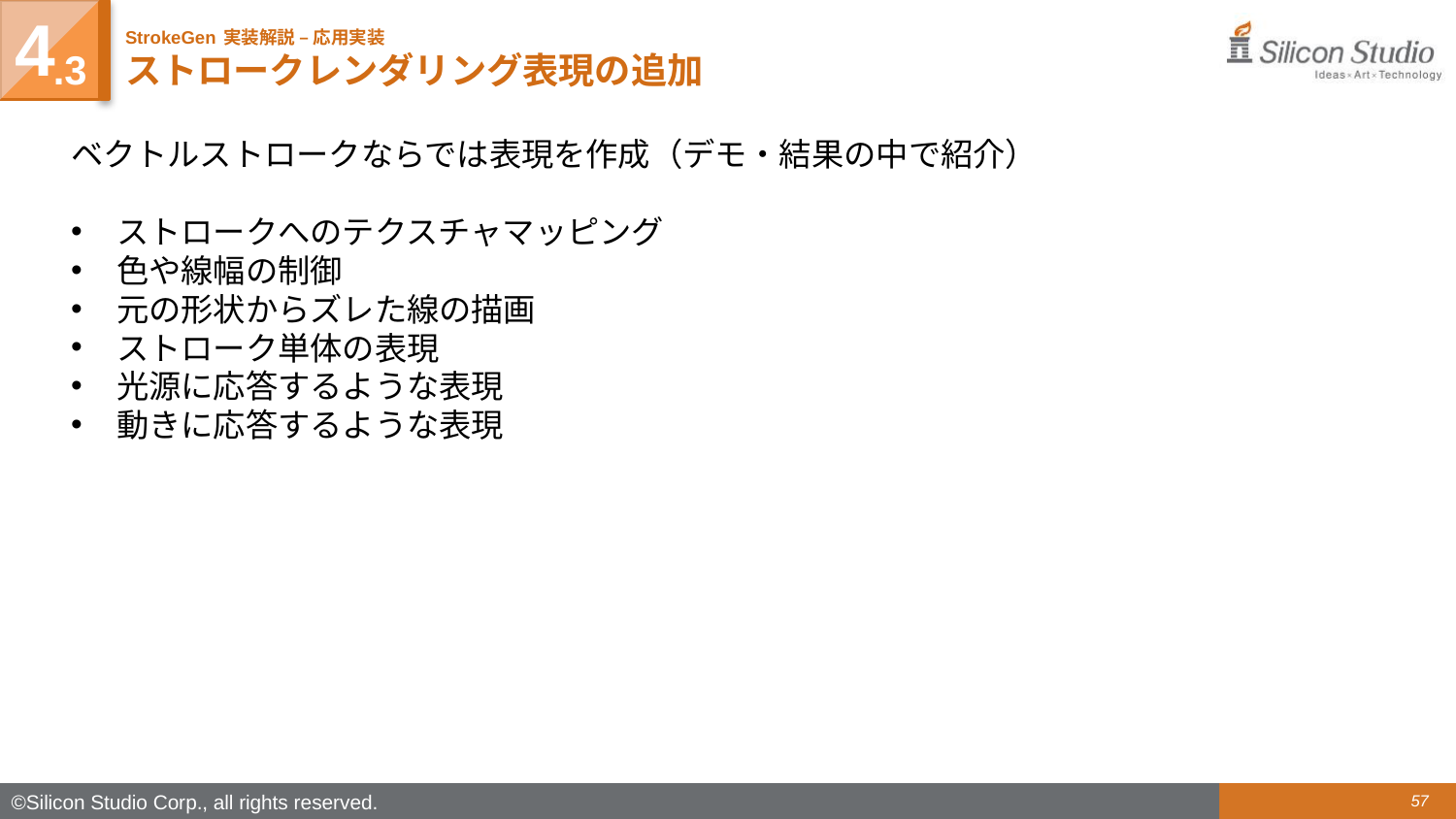

4
# StrokeGen 実装解説 – 応用実装 ストロークレンダリング表現の追加
.3
ベクトルストロークならでは表現を作成（デモ・結果の中で紹介）

ストロークへのテクスチャマッピング
色や線幅の制御
元の形状からズレた線の描画
ストローク単体の表現
光源に応答するような表現
動きに応答するような表現